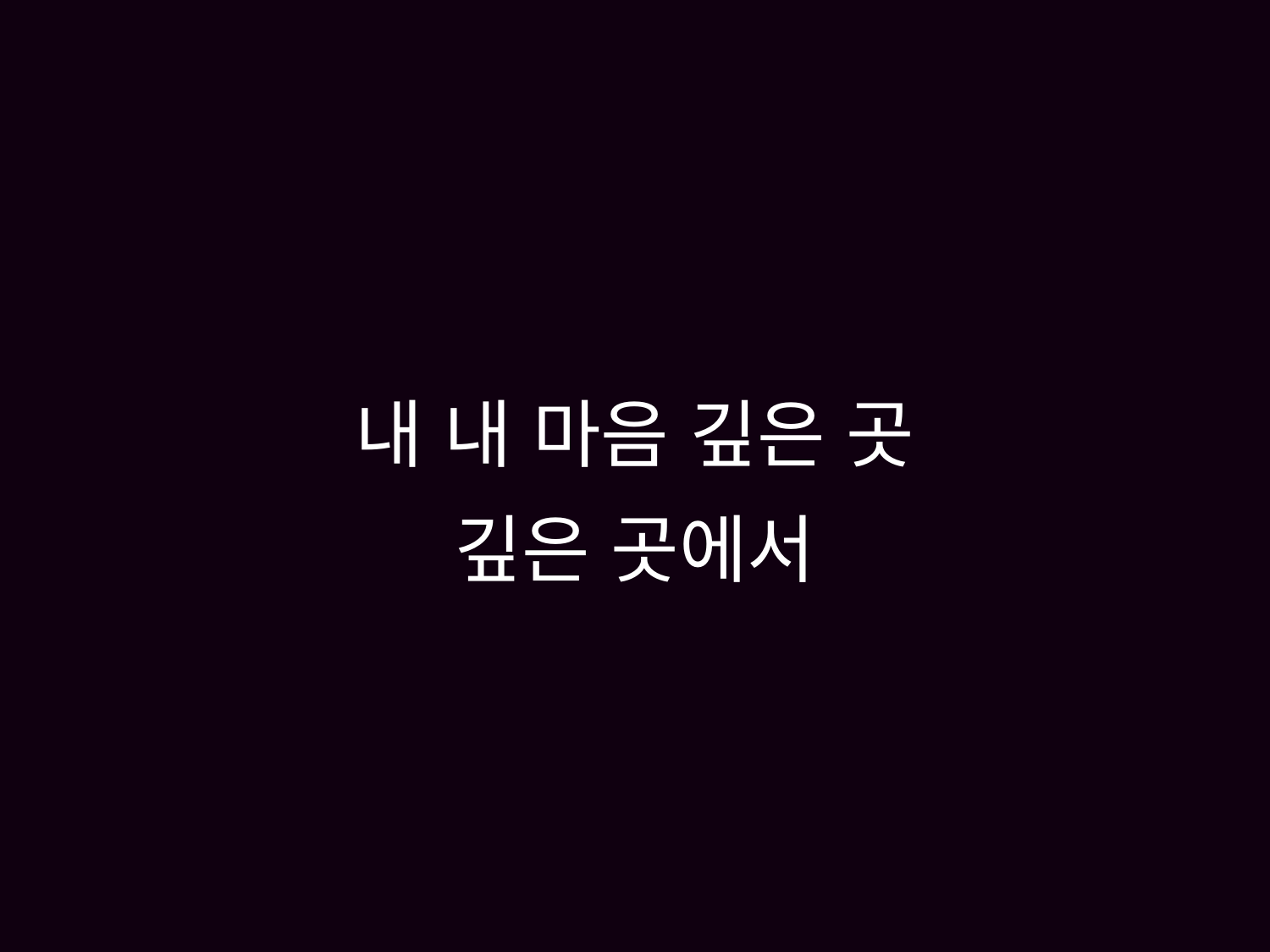

# 내 내 마음 깊은 곳 깊은 곳에서